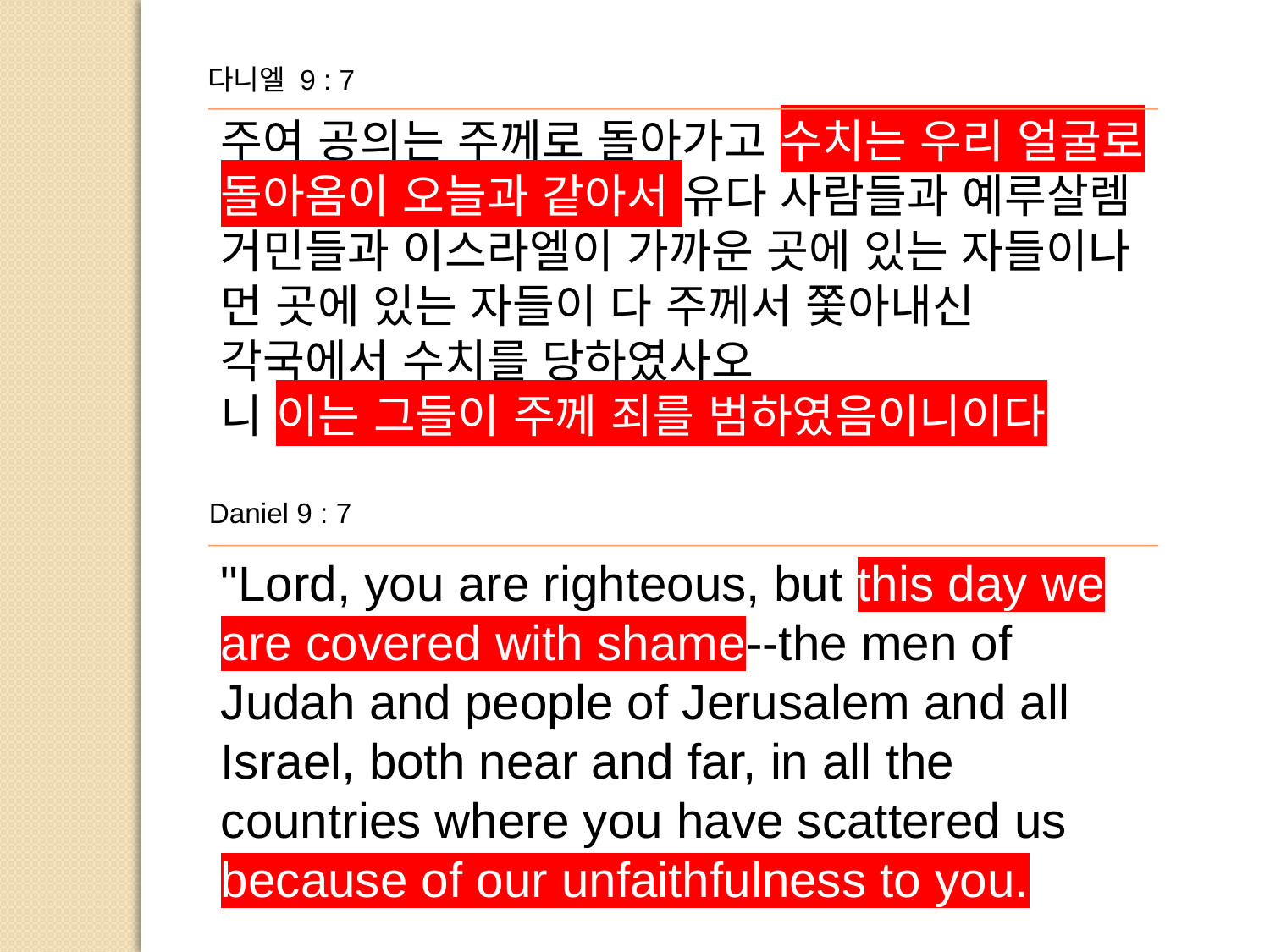

다니엘 9 : 7
주여 공의는 주께로 돌아가고 수치는 우리 얼굴로 돌아옴이 오늘과 같아서 유다 사람들과 예루살렘 거민들과 이스라엘이 가까운 곳에 있는 자들이나 먼 곳에 있는 자들이 다 주께서 쫓아내신 각국에서 수치를 당하였사오
니 이는 그들이 주께 죄를 범하였음이니이다

Daniel 9 : 7

"Lord, you are righteous, but this day we are covered with shame--the men of Judah and people of Jerusalem and all Israel, both near and far, in all the countries where you have scattered us
because of our unfaithfulness to you.